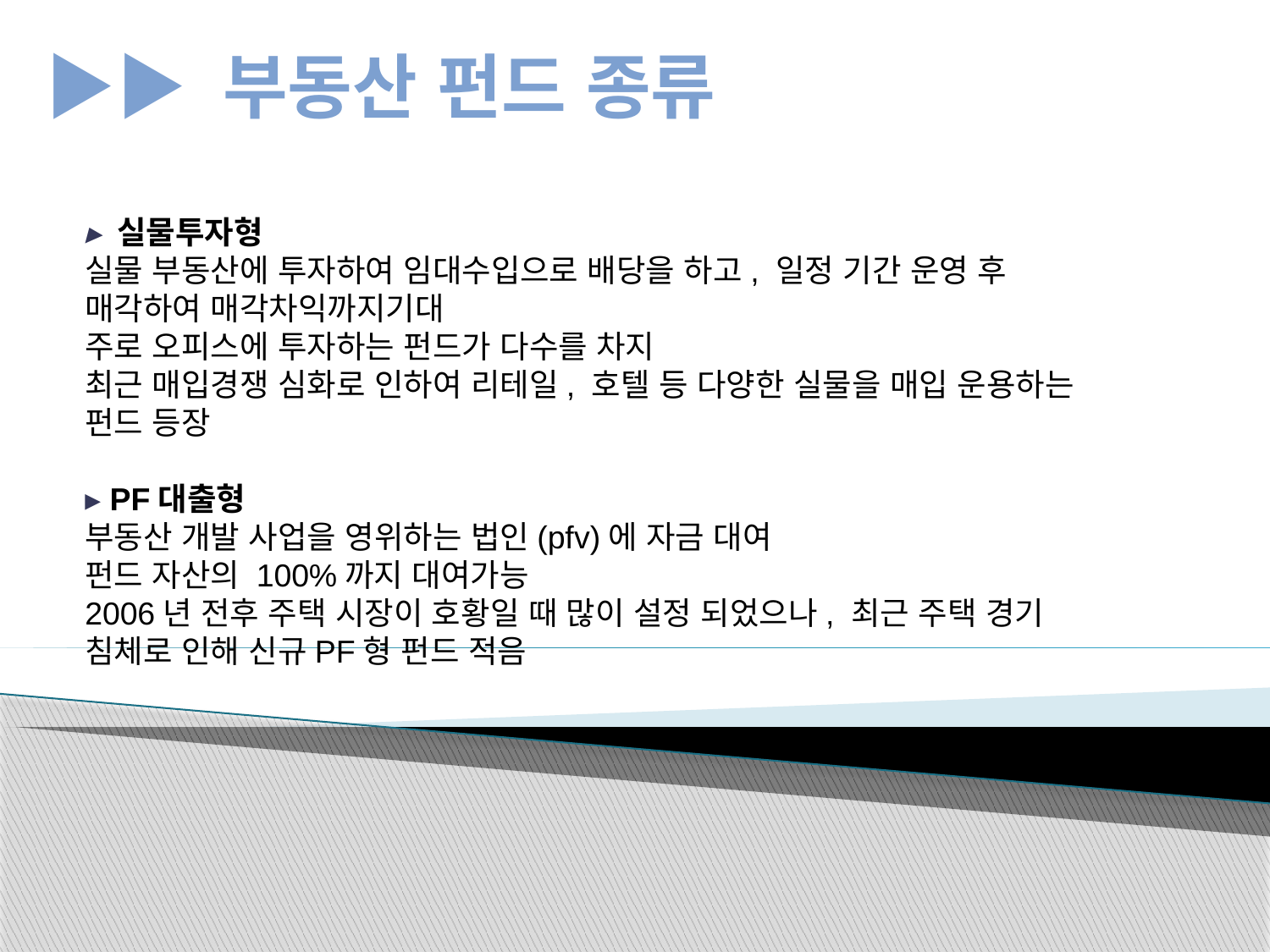

▶▶ 부동산 펀드 종류
▸ 실물투자형
실물 부동산에 투자하여 임대수입으로 배당을 하고, 일정 기간 운영 후 매각하여 매각차익까지기대
주로 오피스에 투자하는 펀드가 다수를 차지
최근 매입경쟁 심화로 인하여 리테일, 호텔 등 다양한 실물을 매입 운용하는 펀드 등장

▸ PF대출형
부동산 개발 사업을 영위하는 법인(pfv)에 자금 대여
펀드 자산의 100%까지 대여가능
2006년 전후 주택 시장이 호황일 때 많이 설정 되었으나, 최근 주택 경기 침체로 인해 신규PF형 펀드 적음